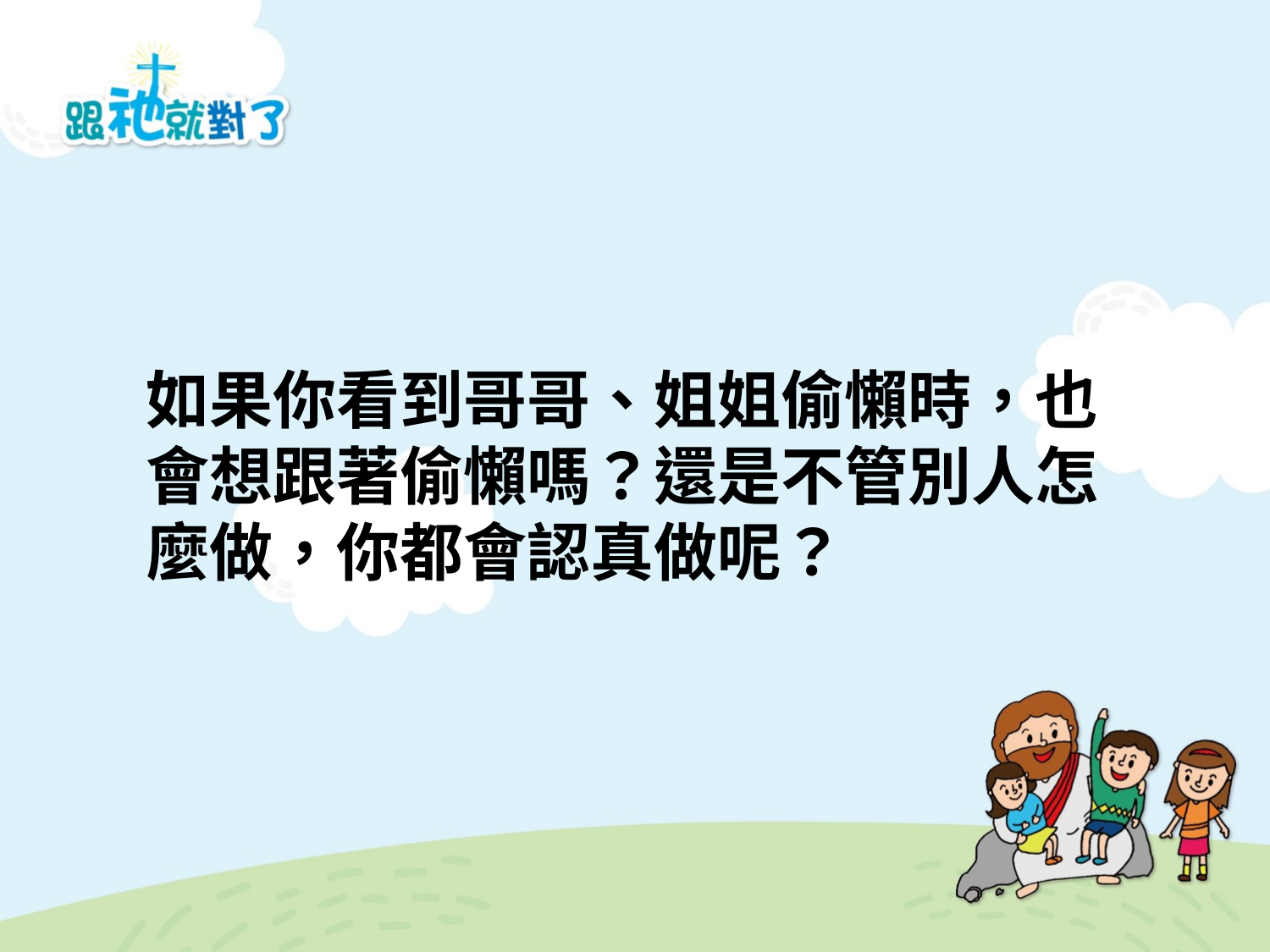

如果你看到哥哥、姐姐偷懶時，也會想跟著偷懶嗎？還是不管別人怎麼做，你都會認真做呢？